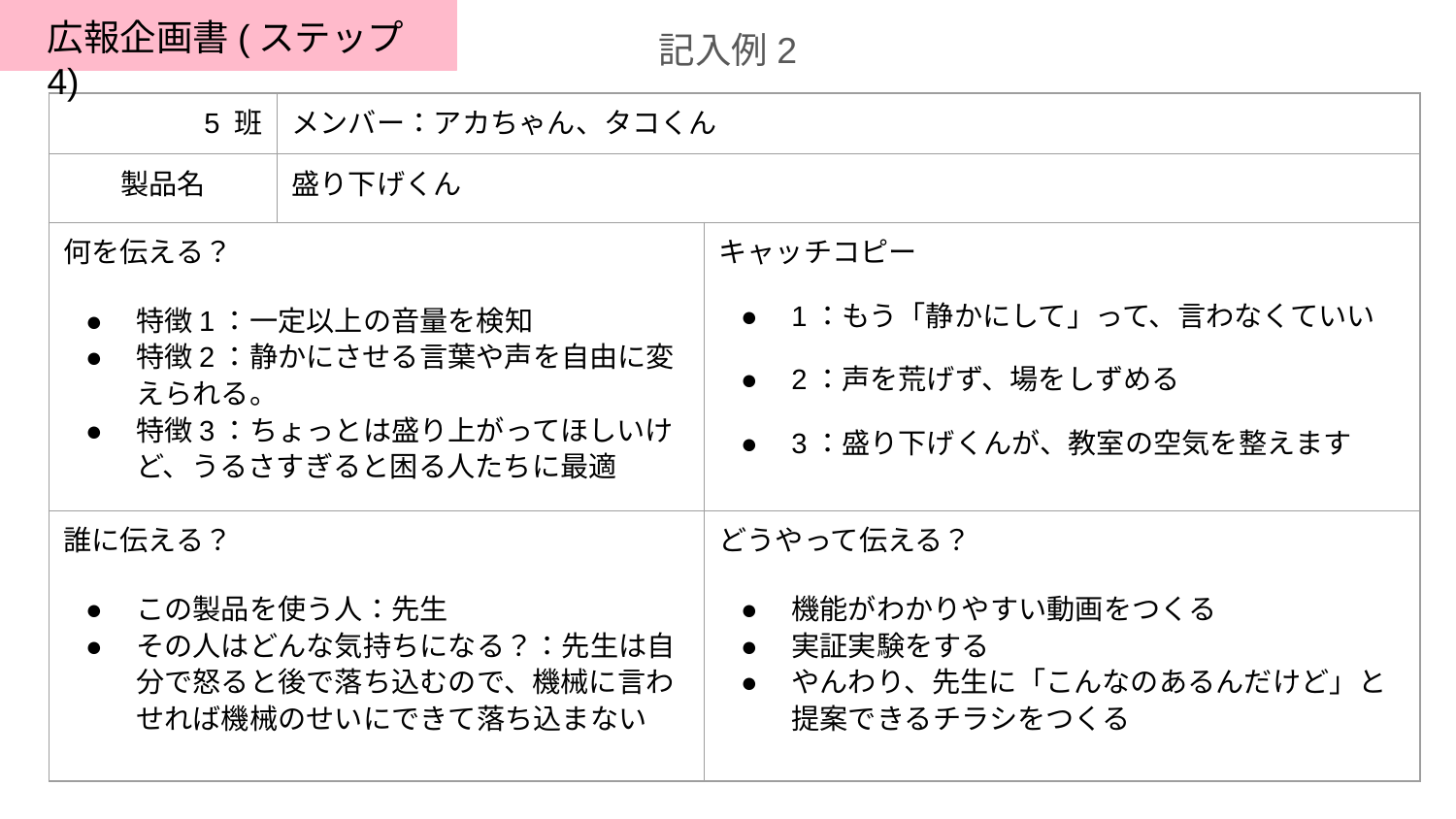

広報企画書(ステップ4)
記入例2
| 5 班 | メンバー：アカちゃん、タコくん |  |
| --- | --- | --- |
| 製品名 | 盛り下げくん |  |
| 何を伝える？ 特徴1：一定以上の音量を検知 特徴2：静かにさせる言葉や声を自由に変えられる。 特徴3：ちょっとは盛り上がってほしいけど、うるさすぎると困る人たちに最適 |  | キャッチコピー 1：もう「静かにして」って、言わなくていい 2：声を荒げず、場をしずめる 3：盛り下げくんが、教室の空気を整えます |
| 誰に伝える？ この製品を使う人：先生 その人はどんな気持ちになる？：先生は自分で怒ると後で落ち込むので、機械に言わせれば機械のせいにできて落ち込まない |  | どうやって伝える？ 機能がわかりやすい動画をつくる 実証実験をする やんわり、先生に「こんなのあるんだけど」と提案できるチラシをつくる |